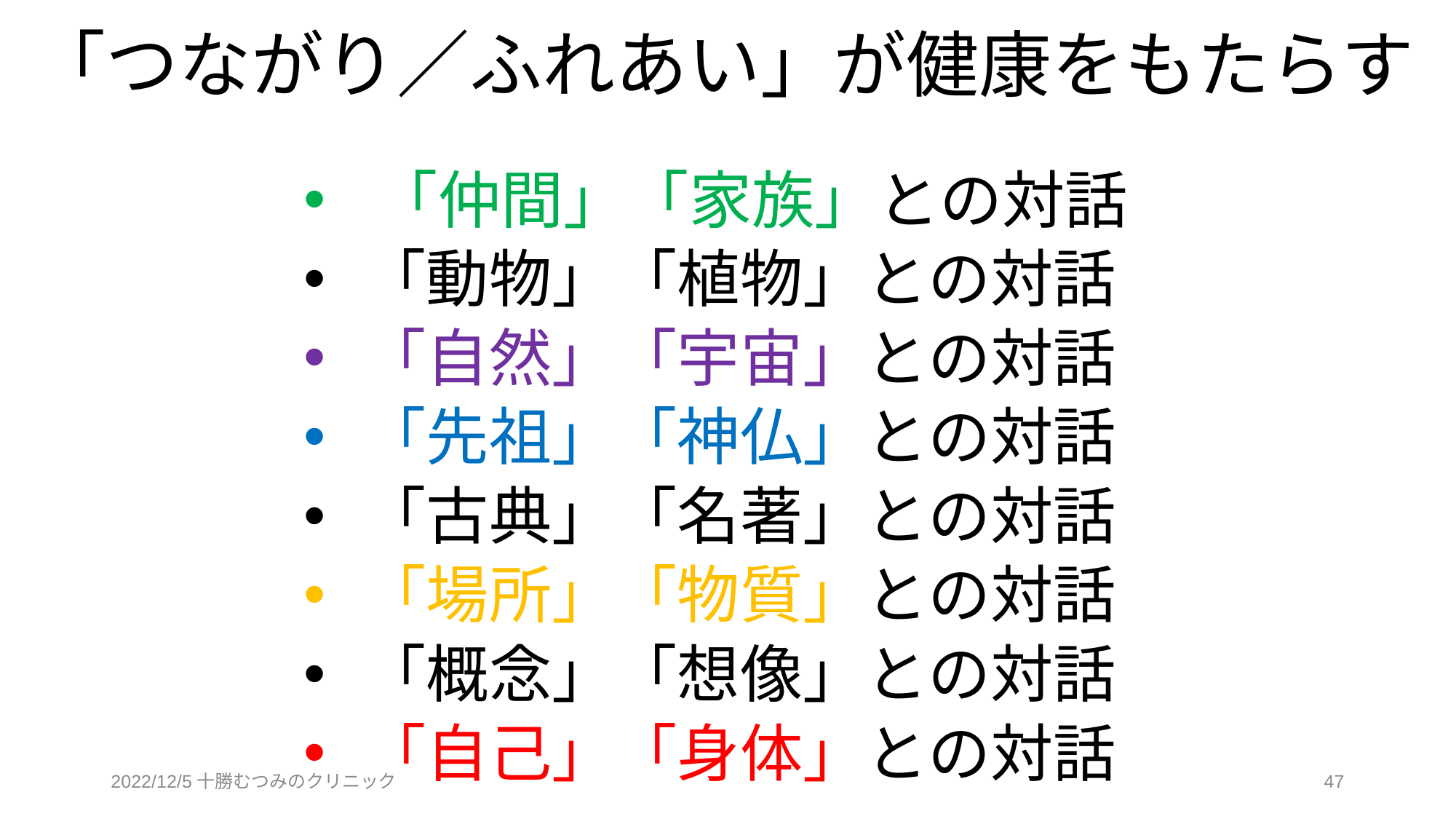

# 「つながり／ふれあい」が健康をもたらす
「仲間」「家族」との対話
「動物」「植物」との対話
「自然」「宇宙」との対話
「先祖」「神仏」との対話
「古典」「名著」との対話
「場所」「物質」との対話
「概念」「想像」との対話
「自己」「身体」との対話

2022/12/5十勝むつみのクリニック
47